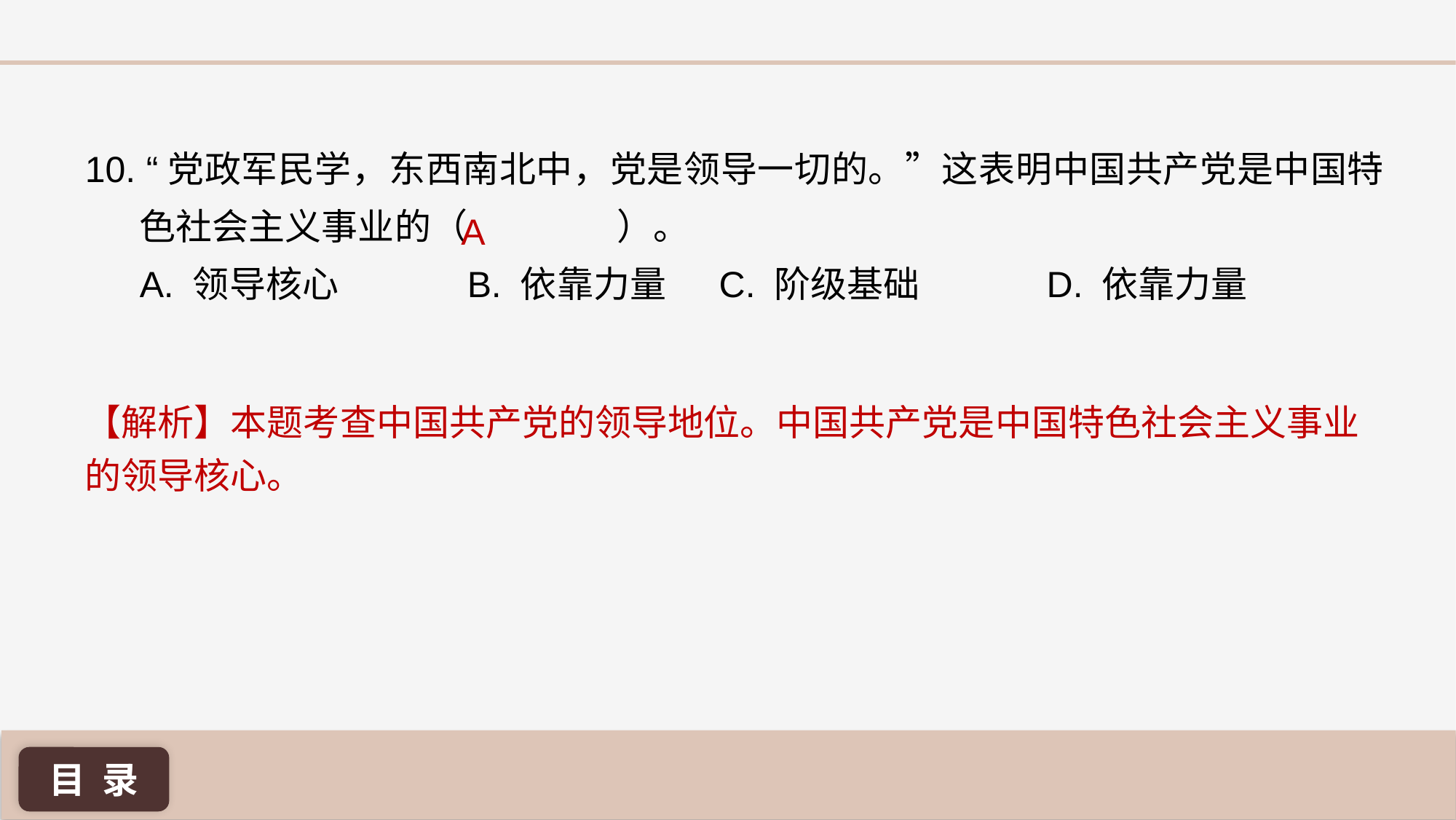

10. “党政军民学，东西南北中，党是领导一切的。”这表明中国共产党是中国特色社会主义事业的（	     ）。
A. 领导核心 		B. 依靠力量 	   C. 阶级基础 	   D. 依靠力量
A
【解析】本题考查中国共产党的领导地位。中国共产党是中国特色社会主义事业的领导核心。